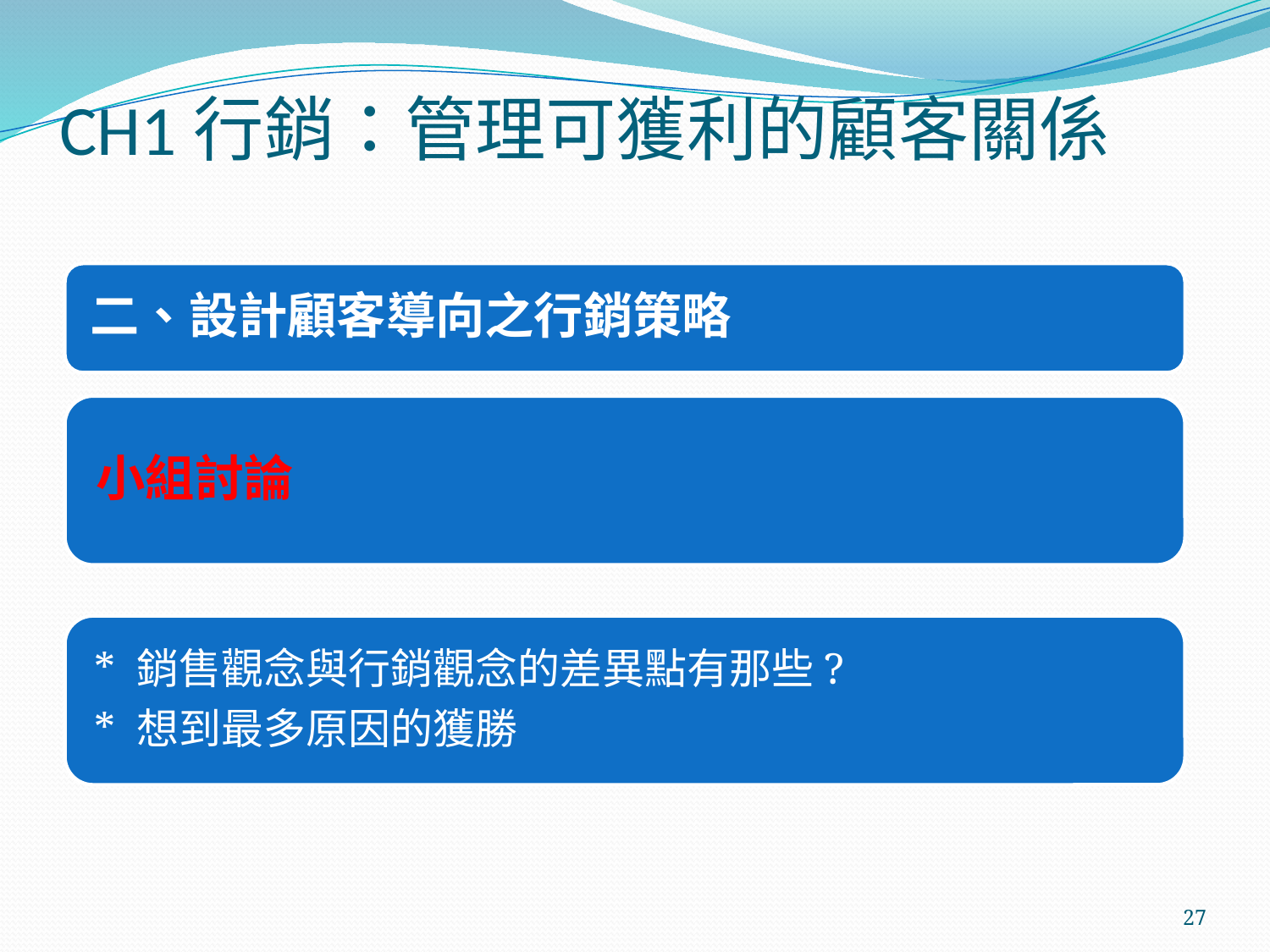

# CH1行銷：管理可獲利的顧客關係
二、設計顧客導向之行銷策略
小組討論
* 銷售觀念與行銷觀念的差異點有那些?
* 想到最多原因的獲勝
27